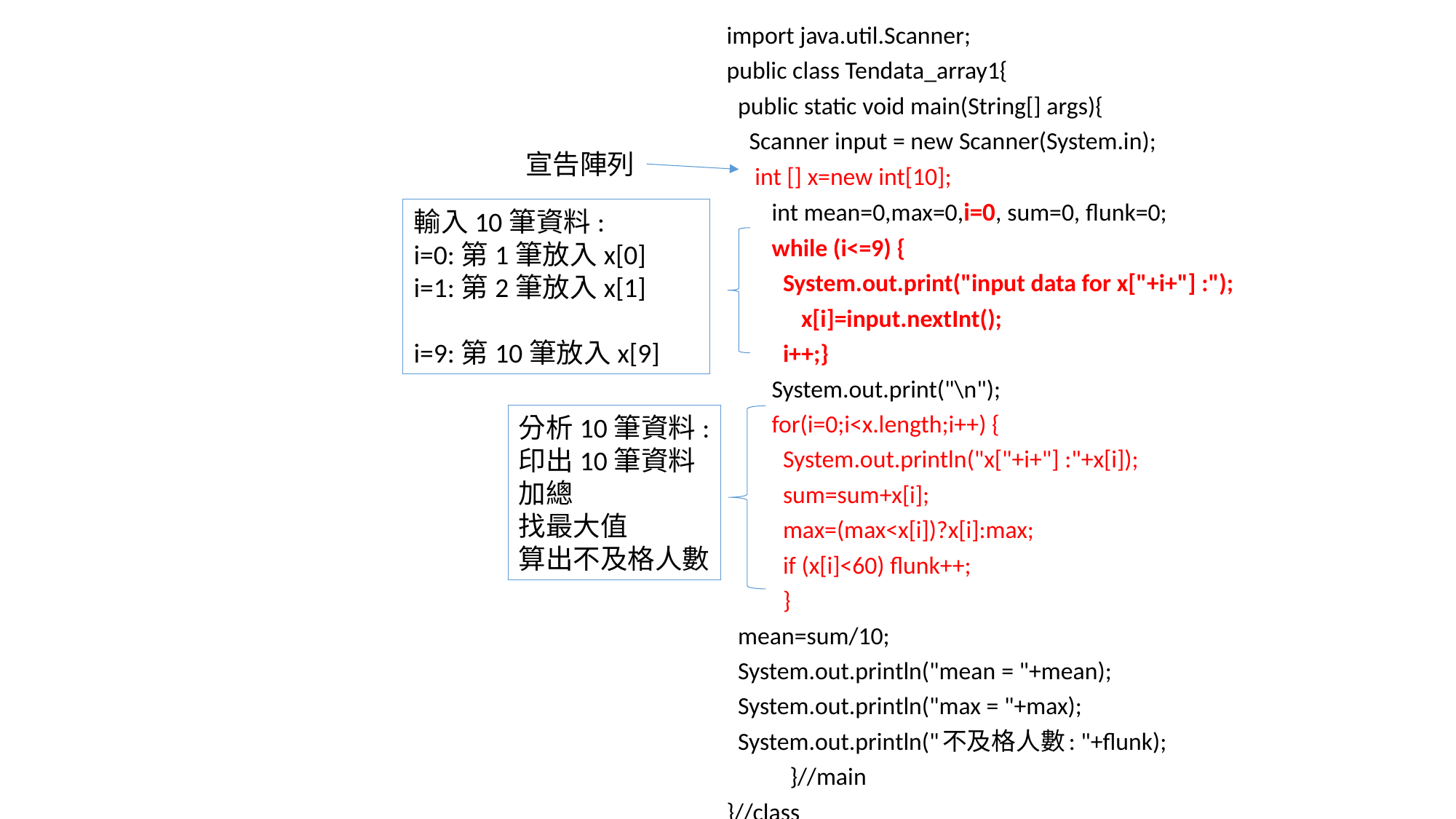

import java.util.Scanner;
public class Tendata_array1{
  public static void main(String[] args){
    Scanner input = new Scanner(System.in);
     int [] x=new int[10];
        int mean=0,max=0,i=0, sum=0, flunk=0;
        while (i<=9) {
          System.out.print("input data for x["+i+"] :");
	  x[i]=input.nextInt();
          i++;}
        System.out.print("\n");
        for(i=0;i<x.length;i++) {
          System.out.println("x["+i+"] :"+x[i]);
          sum=sum+x[i];
          max=(max<x[i])?x[i]:max;
          if (x[i]<60) flunk++;
          }
  mean=sum/10;
  System.out.println("mean = "+mean);
  System.out.println("max = "+max);
  System.out.println("不及格人數: "+flunk);
	}//main
}//class
#
宣告陣列
輸入10筆資料:
i=0:第1筆放入x[0]
i=1:第2筆放入x[1]

i=9:第10筆放入x[9]

分析10筆資料:
印出10筆資料
加總
找最大值
算出不及格人數